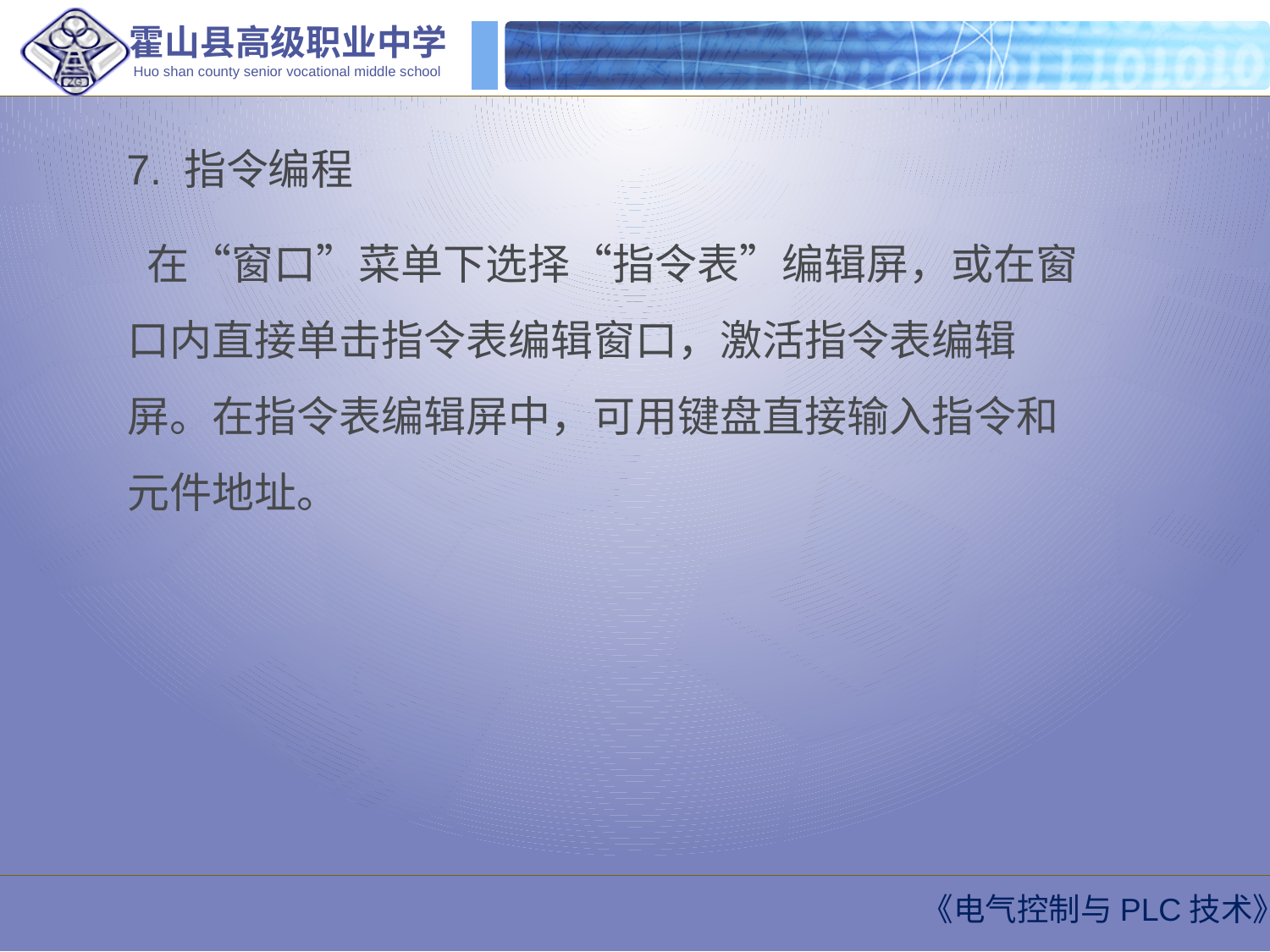

7. 指令编程
 在“窗口”菜单下选择“指令表”编辑屏，或在窗口内直接单击指令表编辑窗口，激活指令表编辑屏。在指令表编辑屏中，可用键盘直接输入指令和元件地址。